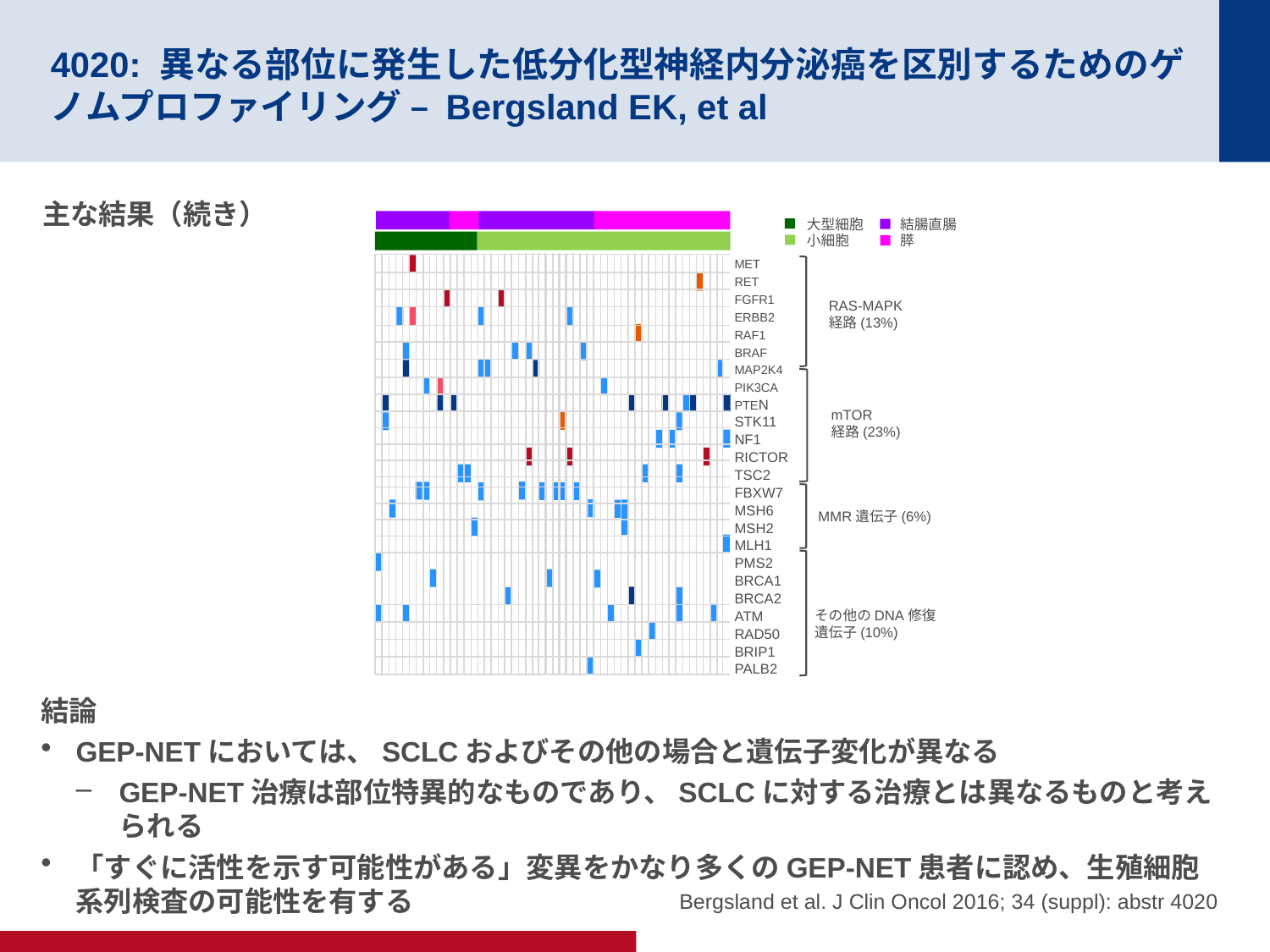

# 4020: 異なる部位に発生した低分化型神経内分泌癌を区別するためのゲノムプロファイリング – Bergsland EK, et al
主な結果（続き）

大型細胞
小細胞
結腸直腸
膵
RAS-MAPK
経路(13%)
mTOR
経路(23%)
MMR遺伝子(6%)
その他のDNA修復
遺伝子(10%)
MET
RET
FGFR1
ERBB2
RAF1
BRAF
MAP2K4
PIK3CA
PTEN
STK11
NF1
RICTOR
TSC2
FBXW7
MSH6
MSH2
MLH1
PMS2
BRCA1
BRCA2
ATM
RAD50
BRIP1
PALB2

結論
GEP-NETにおいては、SCLCおよびその他の場合と遺伝子変化が異なる
GEP-NET治療は部位特異的なものであり、SCLCに対する治療とは異なるものと考えられる
「すぐに活性を示す可能性がある」変異をかなり多くのGEP-NET患者に認め、生殖細胞系列検査の可能性を有する

Bergsland et al. J Clin Oncol 2016; 34 (suppl): abstr 4020